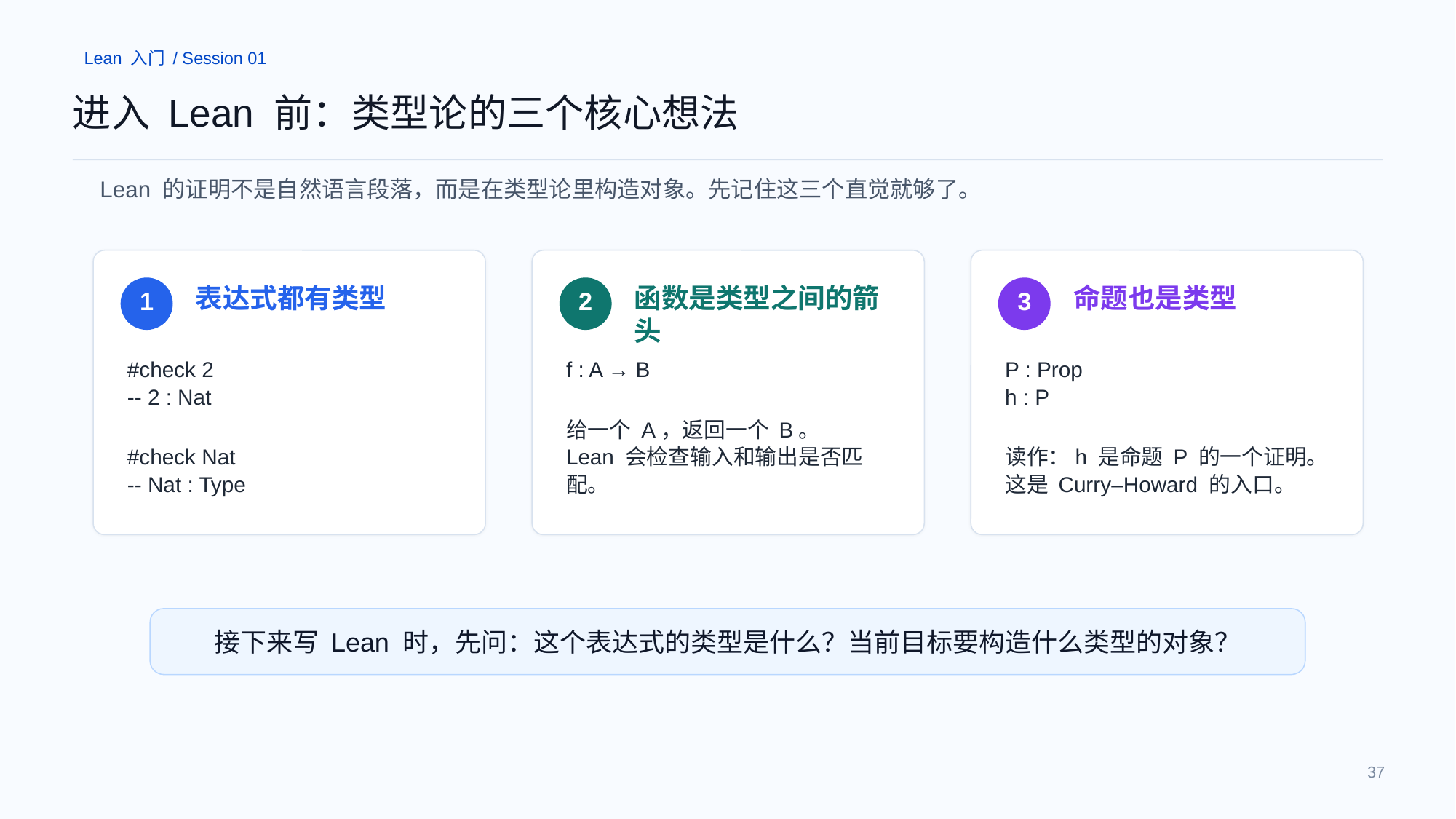

Lean 入门 / Session 01
进入 Lean 前：类型论的三个核心想法

Lean 的证明不是自然语言段落，而是在类型论里构造对象。先记住这三个直觉就够了。

表达式都有类型
函数是类型之间的箭头
命题也是类型
1
2
3
#check 2
-- 2 : Nat

#check Nat
-- Nat : Type
f : A → B

给一个 A，返回一个 B。
Lean 会检查输入和输出是否匹配。
P : Prop
h : P

读作：h 是命题 P 的一个证明。
这是 Curry–Howard 的入口。

接下来写 Lean 时，先问：这个表达式的类型是什么？当前目标要构造什么类型的对象？
37